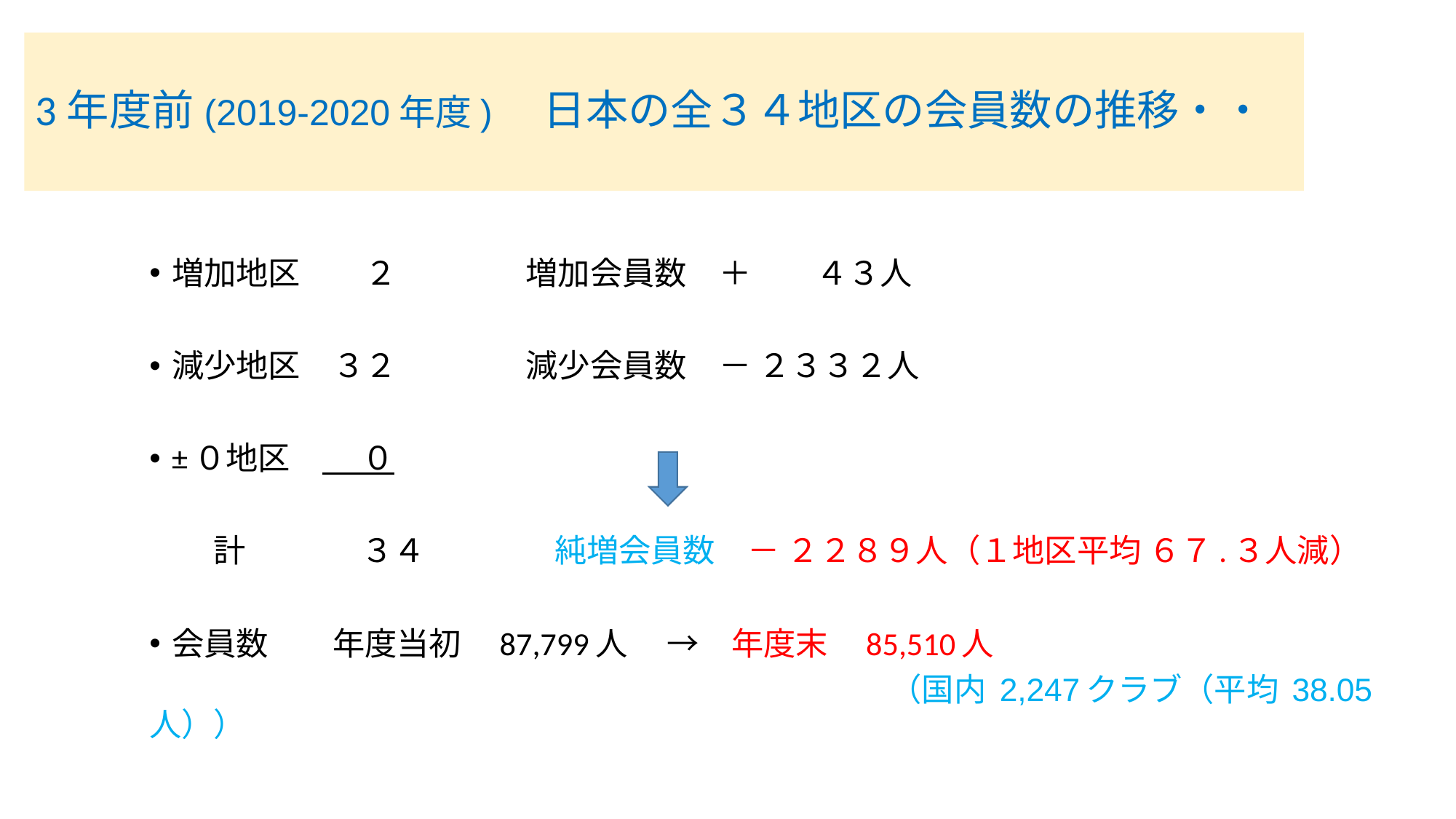

# 3年度前(2019-2020年度)　日本の全３４地区の会員数の推移・・
増加地区　　２　　　　増加会員数　＋　　４３人

減少地区　３２　　　　減少会員数　－ ２３３２人

±０地区　　 ０

　　計　　       ３４　　　　純増会員数　－ ２２８９人（１地区平均 ６７.３人減）

会員数　　年度当初　87,799人　 →　年度末　85,510人
　　　　　　　　　　　　　　　　　　　　　　　（国内 2,247クラブ（平均 38.05人））